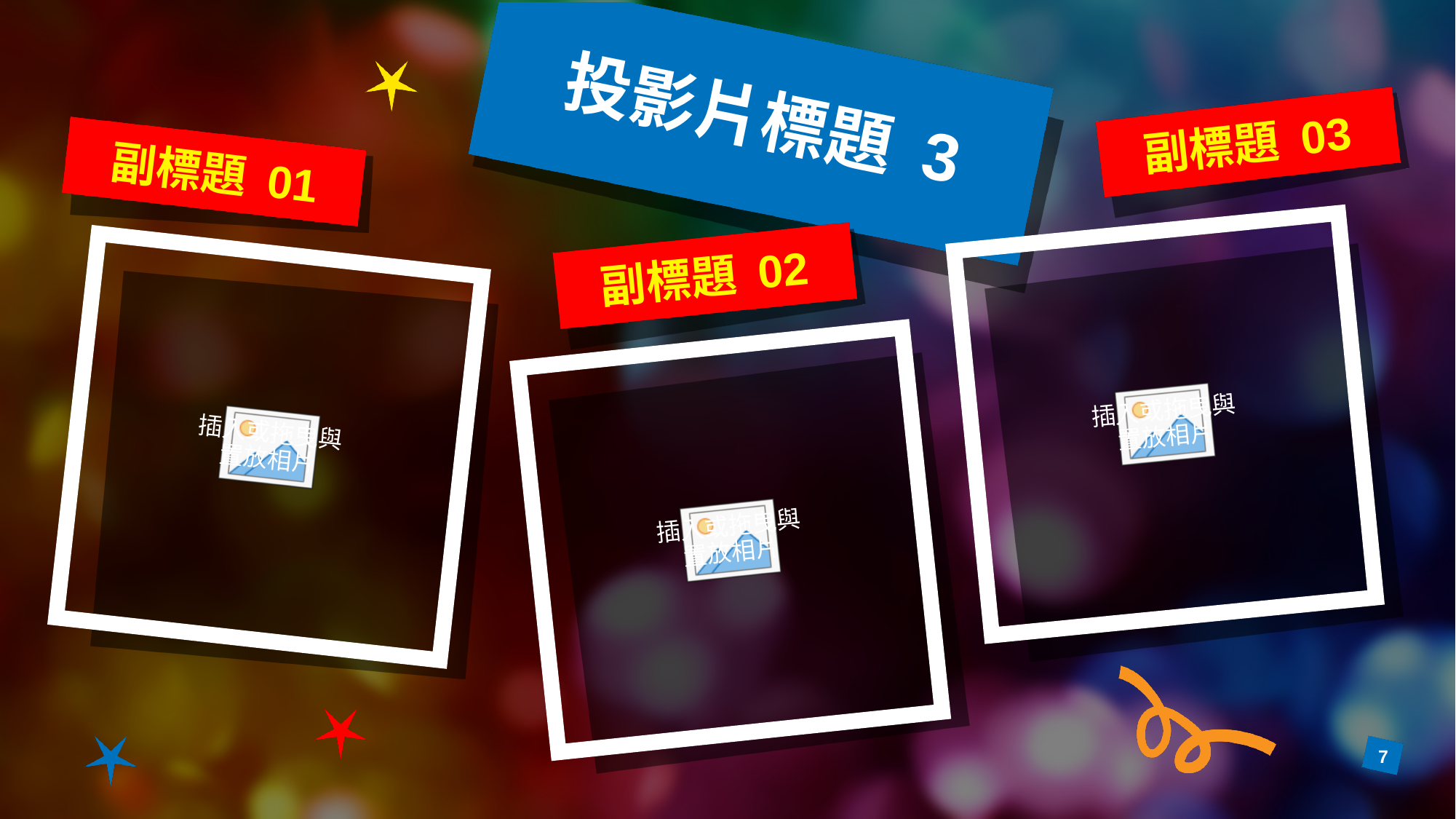

# 投影片標題 3
副標題 03
副標題 01

副標題 02

7